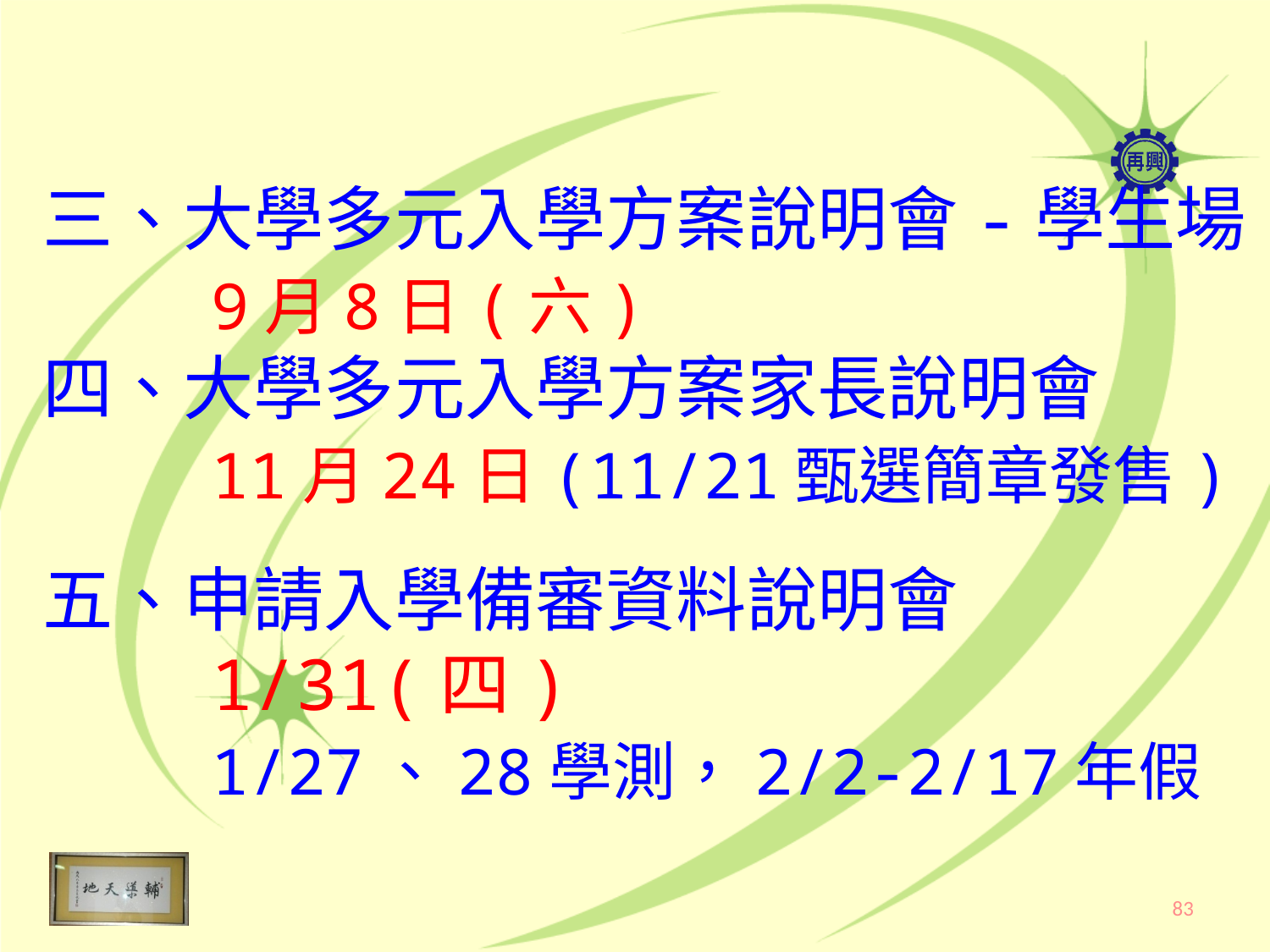

三、大學多元入學方案說明會-學生場
    9月8日(六)
四、大學多元入學方案家長說明會
    11月24日(11/21甄選簡章發售)
五、申請入學備審資料說明會
    1/31(四)
    1/27、28學測，2/2-2/17年假

83